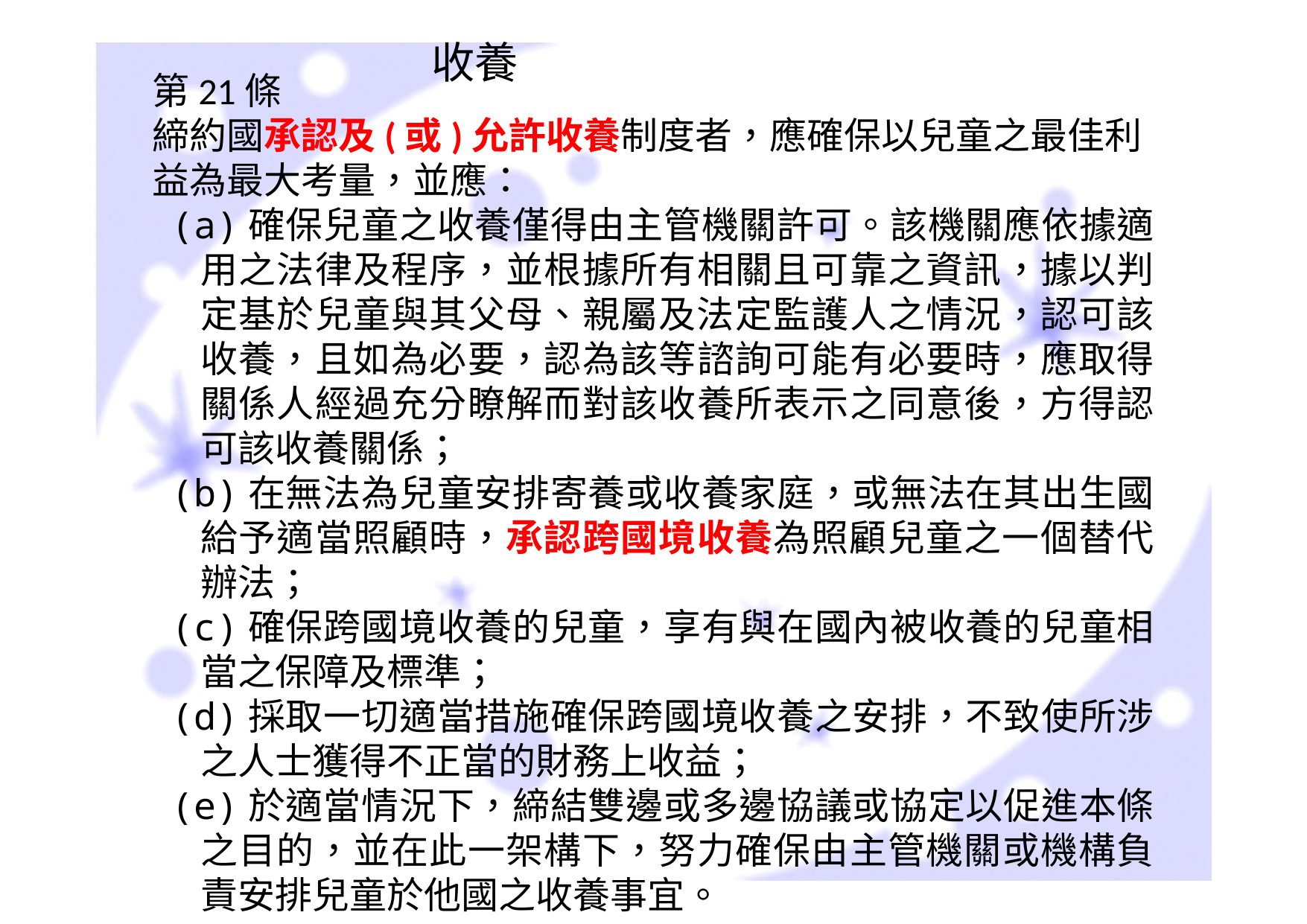

收養
第21條
締約國承認及(或)允許收養制度者，應確保以兒童之最佳利益為最大考量，並應：
(a)確保兒童之收養僅得由主管機關許可。該機關應依據適用之法律及程序，並根據所有相關且可靠之資訊，據以判定基於兒童與其父母、親屬及法定監護人之情況，認可該收養，且如為必要，認為該等諮詢可能有必要時，應取得關係人經過充分瞭解而對該收養所表示之同意後，方得認可該收養關係；
(b)在無法為兒童安排寄養或收養家庭，或無法在其出生國給予適當照顧時，承認跨國境收養為照顧兒童之一個替代辦法；
(c)確保跨國境收養的兒童，享有與在國內被收養的兒童相當之保障及標準；
(d)採取一切適當措施確保跨國境收養之安排，不致使所涉之人士獲得不正當的財務上收益；
(e)於適當情況下，締結雙邊或多邊協議或協定以促進本條之目的，並在此一架構下，努力確保由主管機關或機構負責安排兒童於他國之收養事宜。